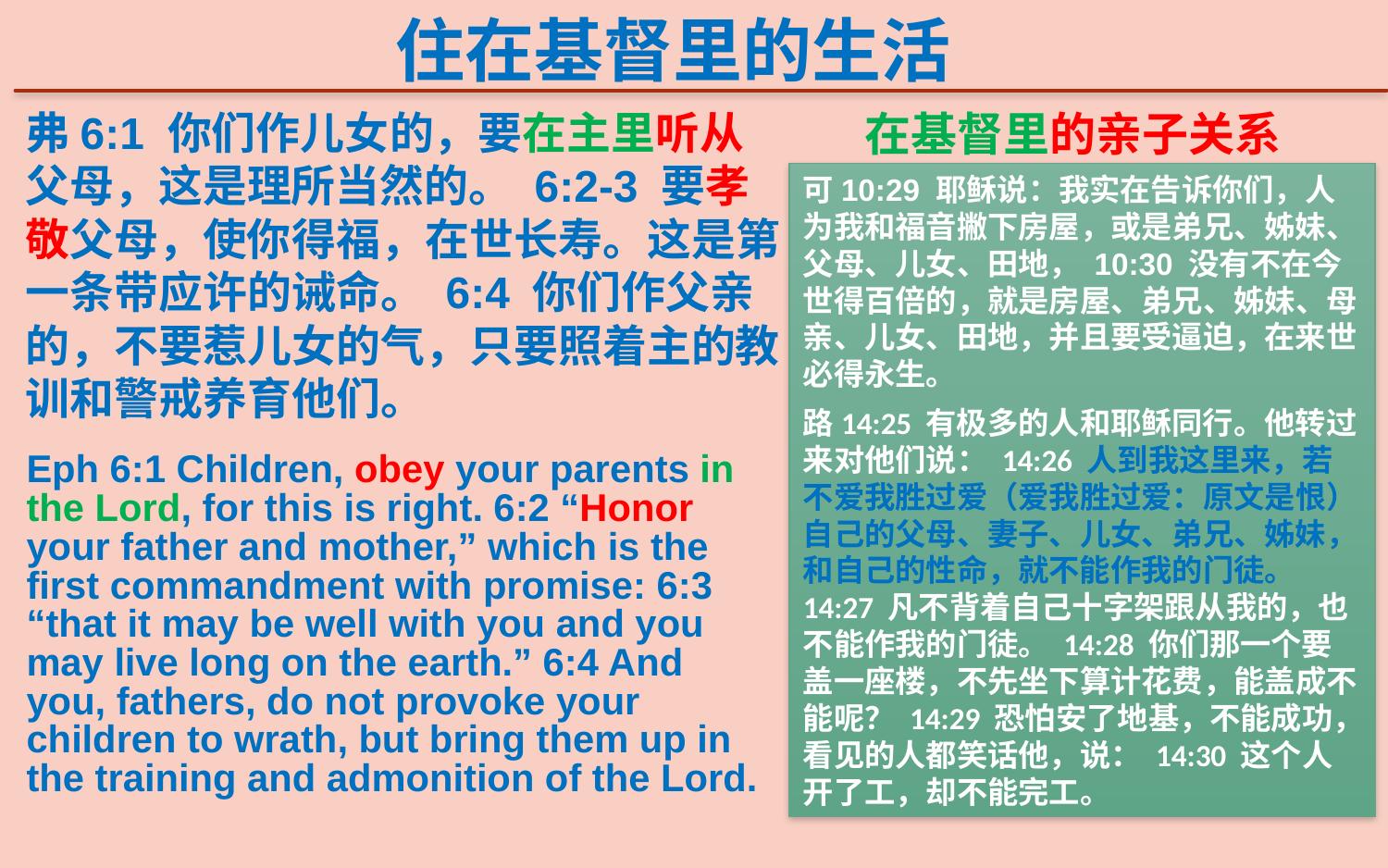

住在基督里的生活
在基督里的亲子关系
弗6:1 你们作儿女的，要在主里听从父母，这是理所当然的。 6:2-3 要孝敬父母，使你得福，在世长寿。这是第一条带应许的诫命。 6:4 你们作父亲的，不要惹儿女的气，只要照着主的教训和警戒养育他们。
可10:29 耶稣说：我实在告诉你们，人为我和福音撇下房屋，或是弟兄、姊妹、父母、儿女、田地， 10:30 没有不在今世得百倍的，就是房屋、弟兄、姊妹、母亲、儿女、田地，并且要受逼迫，在来世必得永生。
路14:25 有极多的人和耶稣同行。他转过来对他们说： 14:26 人到我这里来，若不爱我胜过爱（爱我胜过爱：原文是恨）自己的父母、妻子、儿女、弟兄、姊妹，和自己的性命，就不能作我的门徒。 14:27 凡不背着自己十字架跟从我的，也不能作我的门徒。 14:28 你们那一个要盖一座楼，不先坐下算计花费，能盖成不能呢？ 14:29 恐怕安了地基，不能成功，看见的人都笑话他，说： 14:30 这个人开了工，却不能完工。
Eph 6:1 Children, obey your parents in the Lord, for this is right. 6:2 “Honor your father and mother,” which is the first commandment with promise: 6:3 “that it may be well with you and you may live long on the earth.” 6:4 And you, fathers, do not provoke your children to wrath, but bring them up in the training and admonition of the Lord.